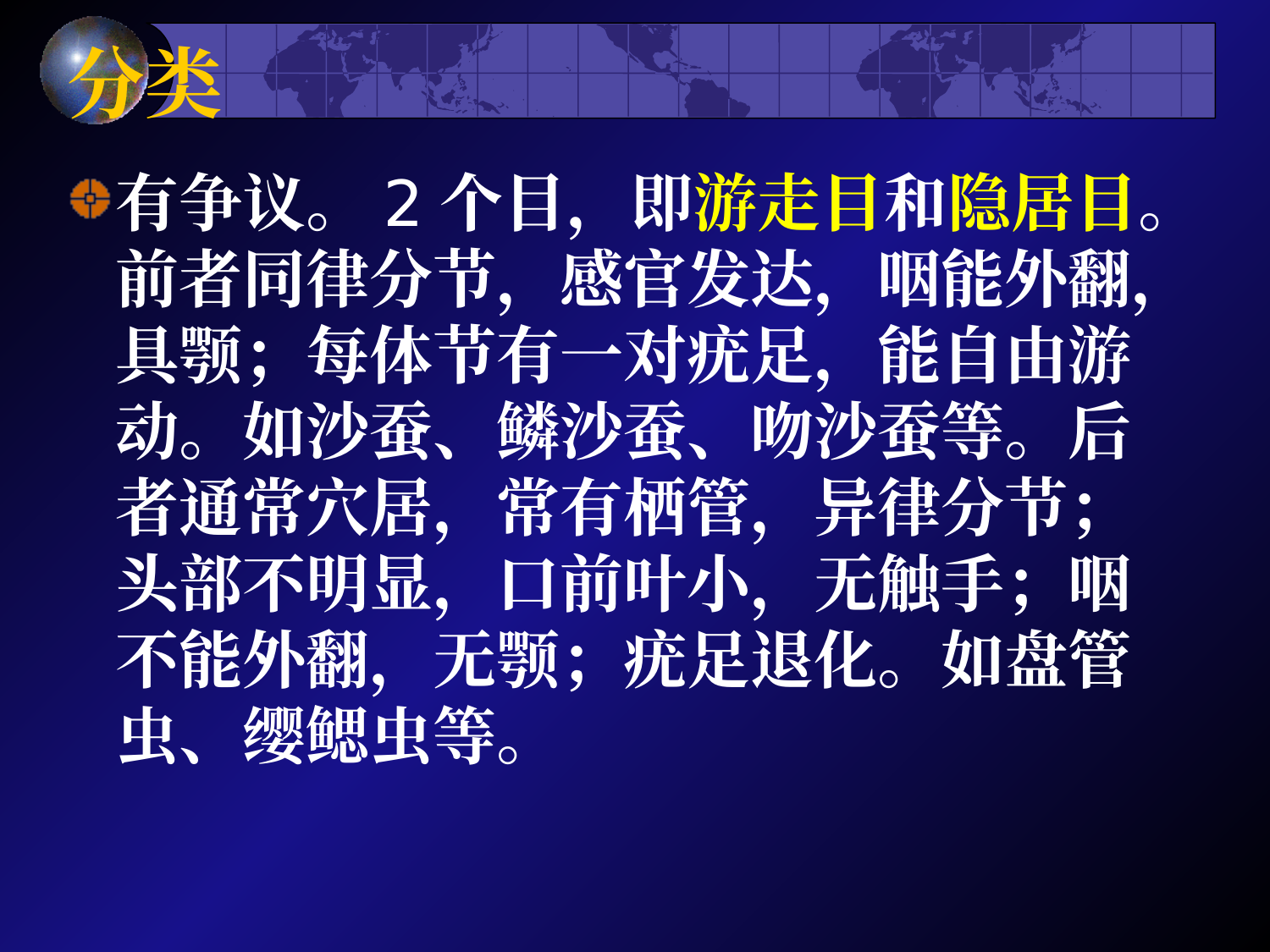

# 分类
有争议。2个目，即游走目和隐居目。前者同律分节，感官发达，咽能外翻，具颚；每体节有一对疣足，能自由游动。如沙蚕、鳞沙蚕、吻沙蚕等。后者通常穴居，常有栖管，异律分节；头部不明显，口前叶小，无触手；咽不能外翻，无颚；疣足退化。如盘管虫、缨鳃虫等。